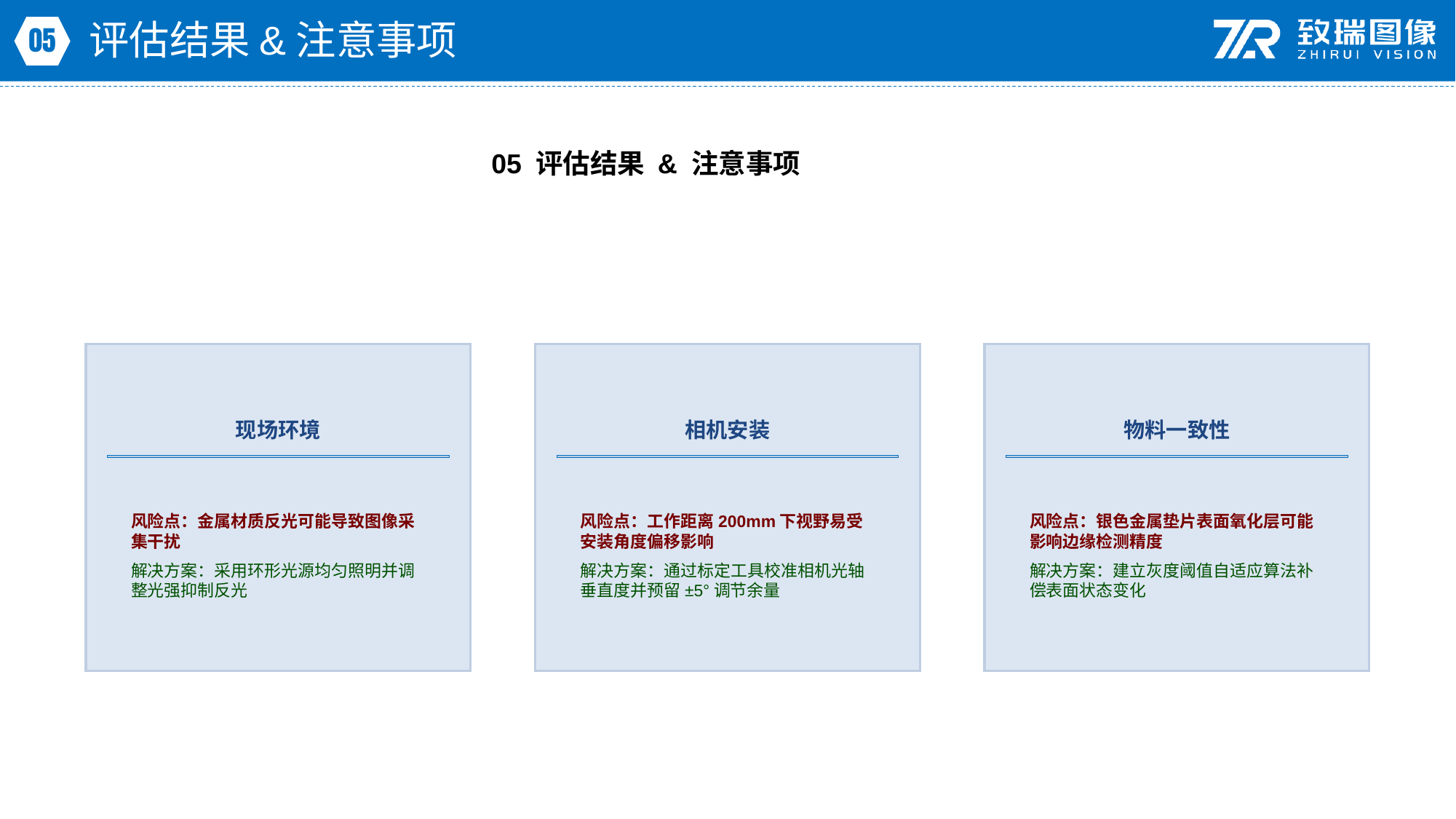

评估结果&注意事项
05

05 评估结果 & 注意事项

现场环境

相机安装

物料一致性

风险点：金属材质反光可能导致图像采集干扰
解决方案：采用环形光源均匀照明并调整光强抑制反光

风险点：工作距离200mm下视野易受安装角度偏移影响
解决方案：通过标定工具校准相机光轴垂直度并预留±5°调节余量

风险点：银色金属垫片表面氧化层可能影响边缘检测精度
解决方案：建立灰度阈值自适应算法补偿表面状态变化